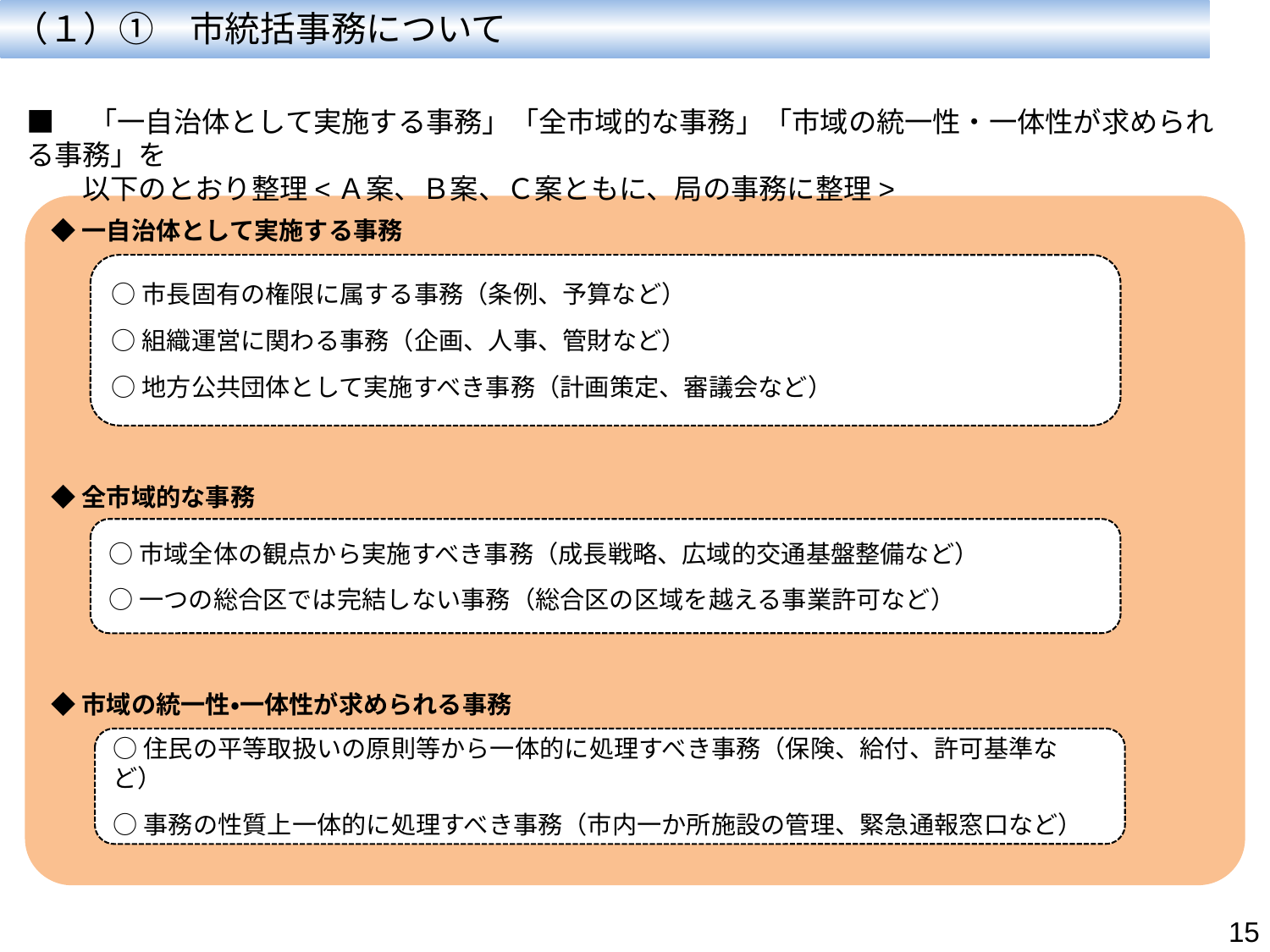

（１）①　市統括事務について
■　「一自治体として実施する事務」「全市域的な事務」「市域の統一性・一体性が求められる事務」を
　　以下のとおり整理<Ａ案、Ｂ案、Ｃ案ともに、局の事務に整理>
◆一自治体として実施する事務

◆全市域的な事務

◆市域の統一性・一体性が求められる事務
○市長固有の権限に属する事務（条例、予算など）

○組織運営に関わる事務（企画、人事、管財など）

○地方公共団体として実施すべき事務（計画策定、審議会など）
○市域全体の観点から実施すべき事務（成長戦略、広域的交通基盤整備など）

○一つの総合区では完結しない事務（総合区の区域を越える事業許可など）
○住民の平等取扱いの原則等から一体的に処理すべき事務（保険、給付、許可基準など）

○事務の性質上一体的に処理すべき事務（市内一か所施設の管理、緊急通報窓口など）
15